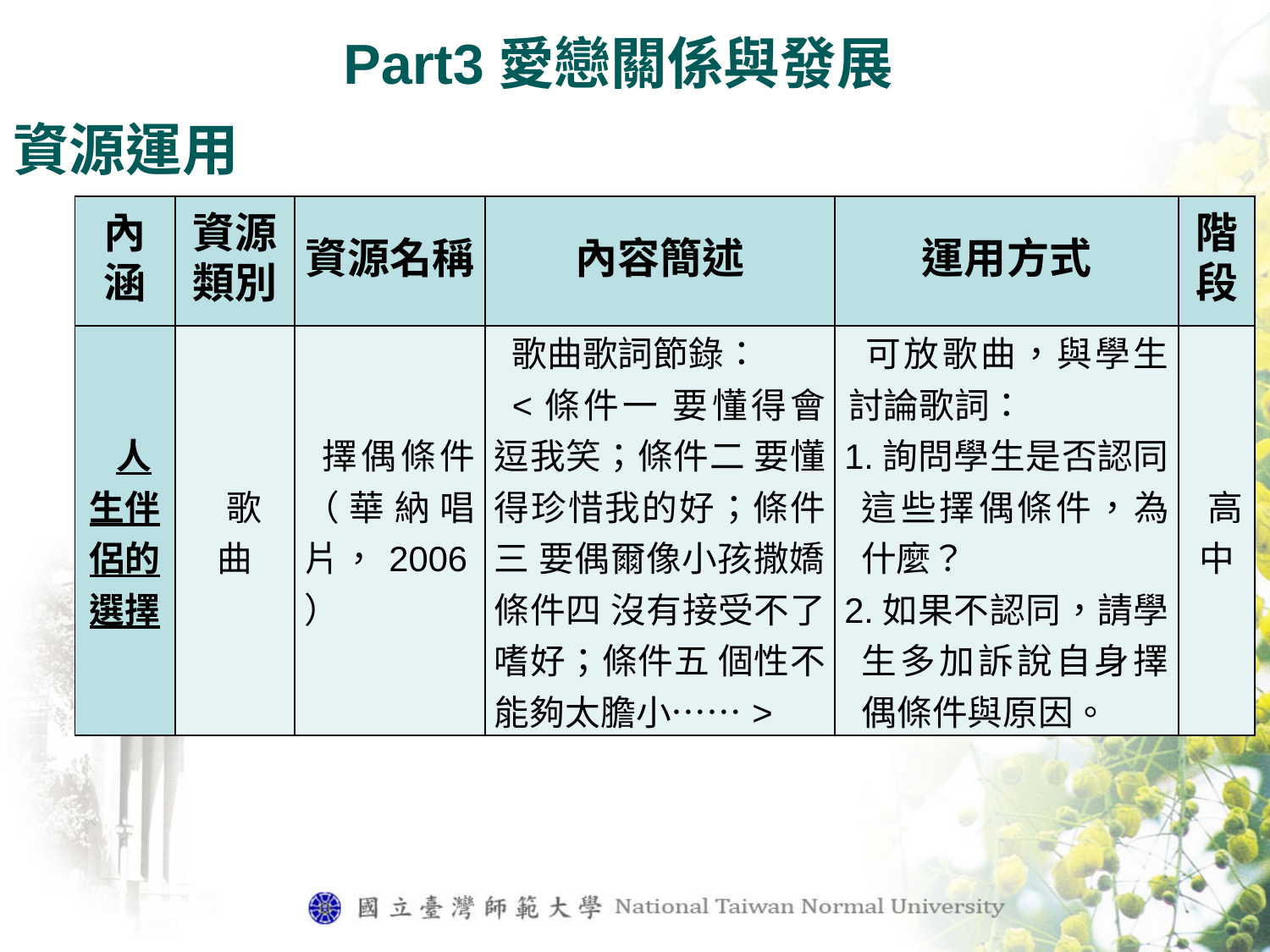

Part3愛戀關係與發展
資源運用
| 內涵 | 資源類別 | 資源名稱 | 內容簡述 | 運用方式 | 階段 |
| --- | --- | --- | --- | --- | --- |
| 人生伴侶的選擇 | 歌曲 | 擇偶條件（華納唱片，2006） | 歌曲歌詞節錄： <條件一 要懂得會逗我笑；條件二 要懂得珍惜我的好；條件三 要偶爾像小孩撒嬌；條件四 沒有接受不了嗜好；條件五 個性不能夠太膽小……> | 可放歌曲，與學生討論歌詞： 1.詢問學生是否認同這些擇偶條件，為什麼？ 2.如果不認同，請學生多加訴說自身擇偶條件與原因。 | 高中 |